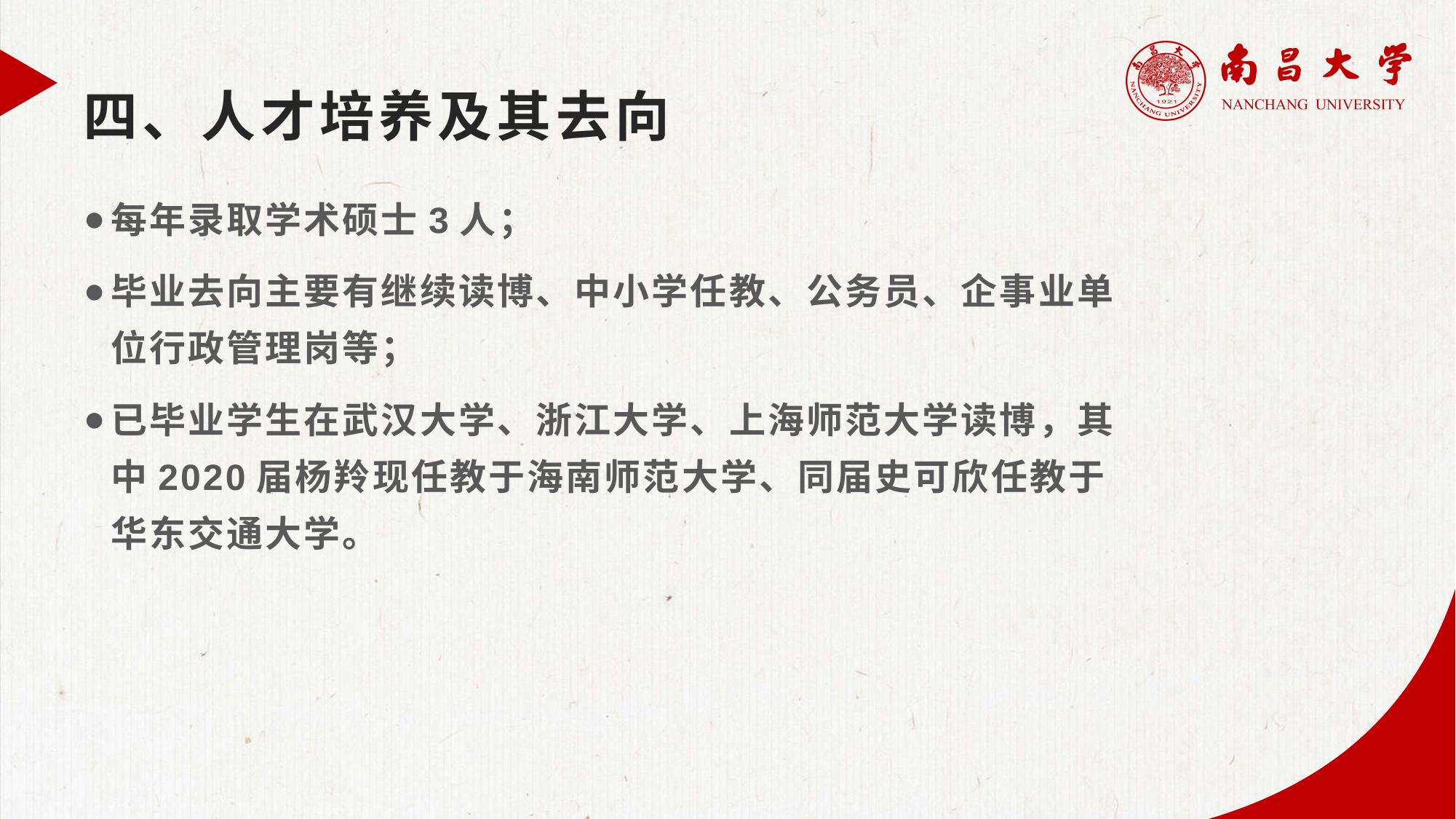

# 四、人才培养及其去向
每年录取学术硕士3人；
毕业去向主要有继续读博、中小学任教、公务员、企事业单位行政管理岗等；
已毕业学生在武汉大学、浙江大学、上海师范大学读博，其中2020届杨羚现任教于海南师范大学、同届史可欣任教于华东交通大学。